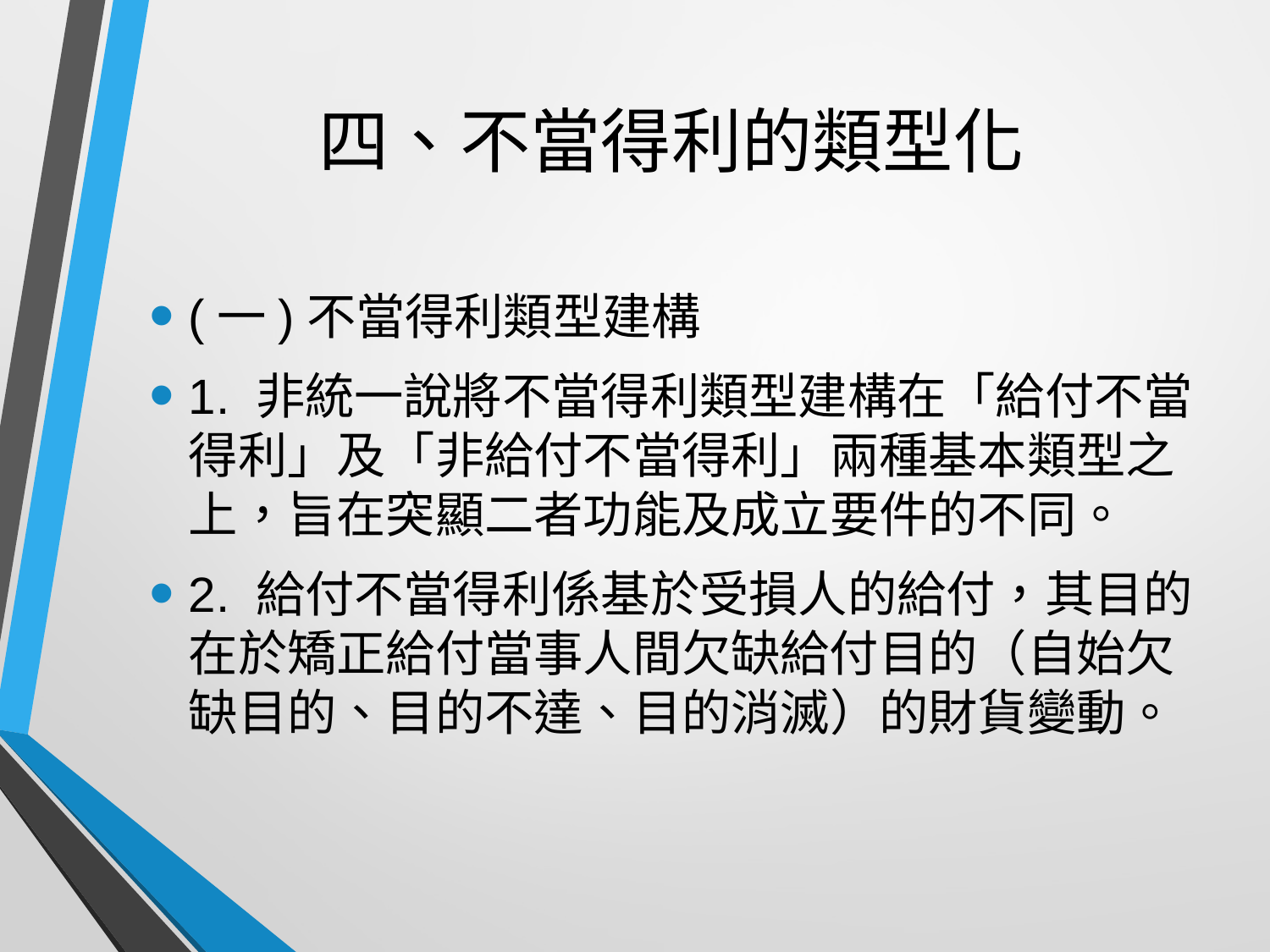

# 四、不當得利的類型化
(一)不當得利類型建構
1. 非統一說將不當得利類型建構在「給付不當得利」及「非給付不當得利」兩種基本類型之上，旨在突顯二者功能及成立要件的不同。
2. 給付不當得利係基於受損人的給付，其目的在於矯正給付當事人間欠缺給付目的（自始欠缺目的、目的不達、目的消滅）的財貨變動。